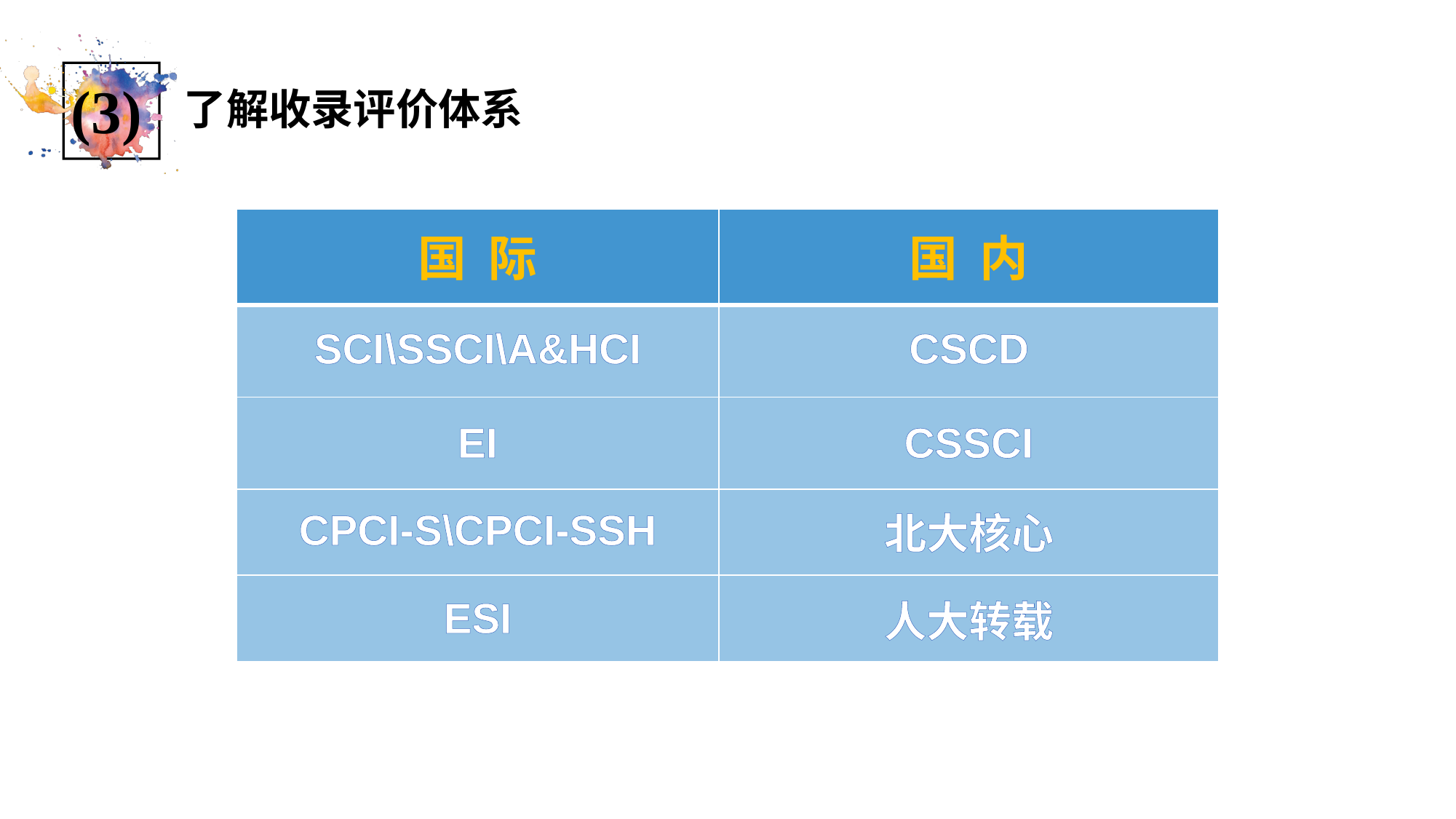

(3)
了解收录评价体系

| 国 际 | 国 内 |
| --- | --- |
| SCI\SSCI\A&HCI | CSCD |
| EI | CSSCI |
| CPCI-S\CPCI-SSH | 北大核心 |
| ESI | 人大转载 |